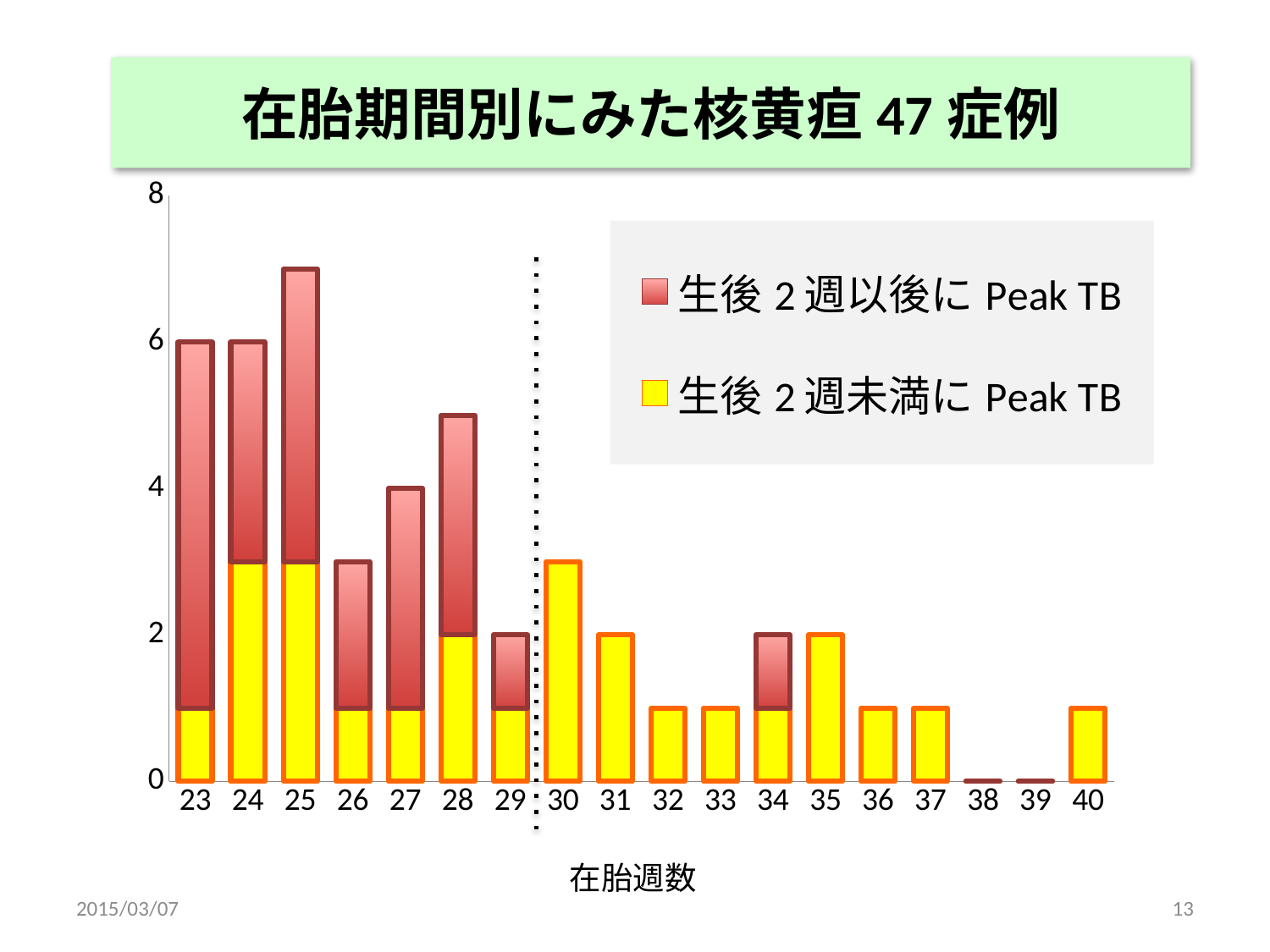

# 在胎期間別にみた核黄疸47症例

### Chart

| Category | 生後2週未満にPeak TB | 生後2週以後にPeak TB |
|---|---|---|
| 23 | 1.0 | 5.0 |
| 24 | 3.0 | 3.0 |
| 25 | 3.0 | 4.0 |
| 26 | 1.0 | 2.0 |
| 27 | 1.0 | 3.0 |
| 28 | 2.0 | 3.0 |
| 29 | 1.0 | 1.0 |
| 30 | 3.0 | 0.0 |
| 31 | 2.0 | 0.0 |
| 32 | 1.0 | 0.0 |
| 33 | 1.0 | 0.0 |
| 34 | 1.0 | 1.0 |
| 35 | 2.0 | 0.0 |
| 36 | 1.0 | 0.0 |
| 37 | 1.0 | 0.0 |
| 38 | 0.0 | 0.0 |
| 39 | 0.0 | 0.0 |
| 40 | 1.0 | 0.0 |
在胎週数
2015/03/07
13